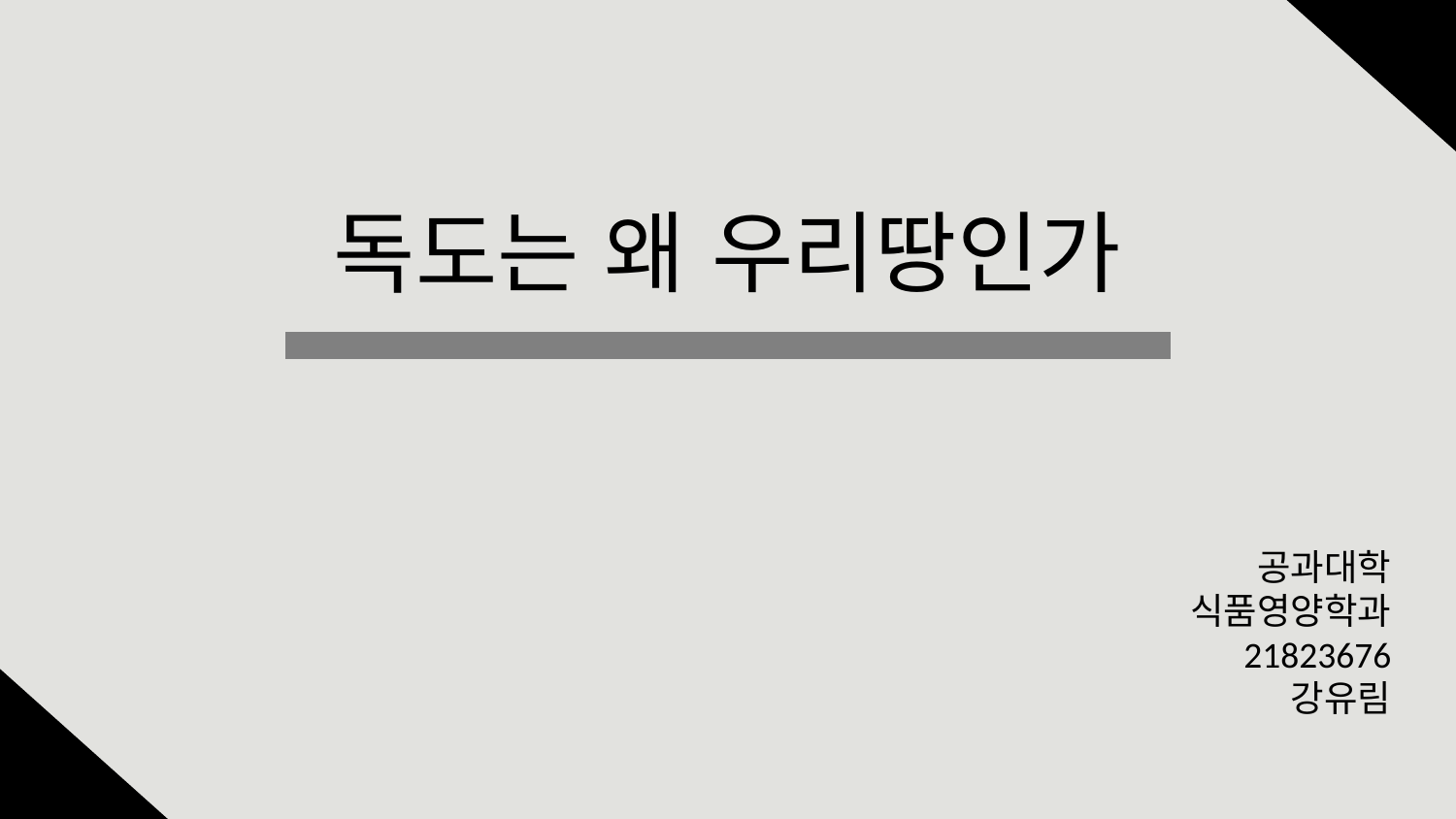

독도는 왜 우리땅인가

공과대학 식품영양학과
21823676
강유림